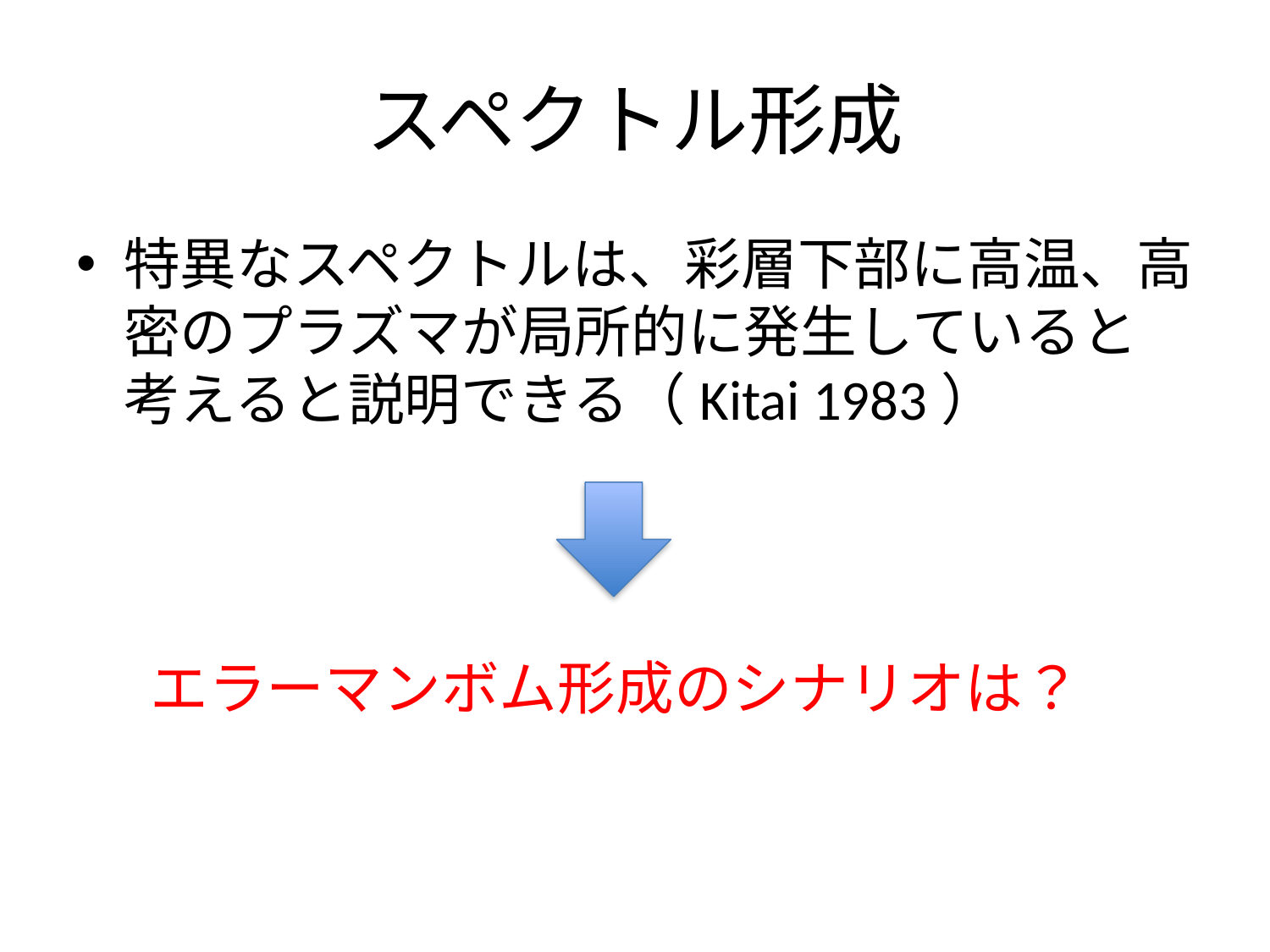

# スペクトル形成
特異なスペクトルは、彩層下部に高温、高密のプラズマが局所的に発生していると考えると説明できる（Kitai 1983）

エラーマンボム形成のシナリオは？